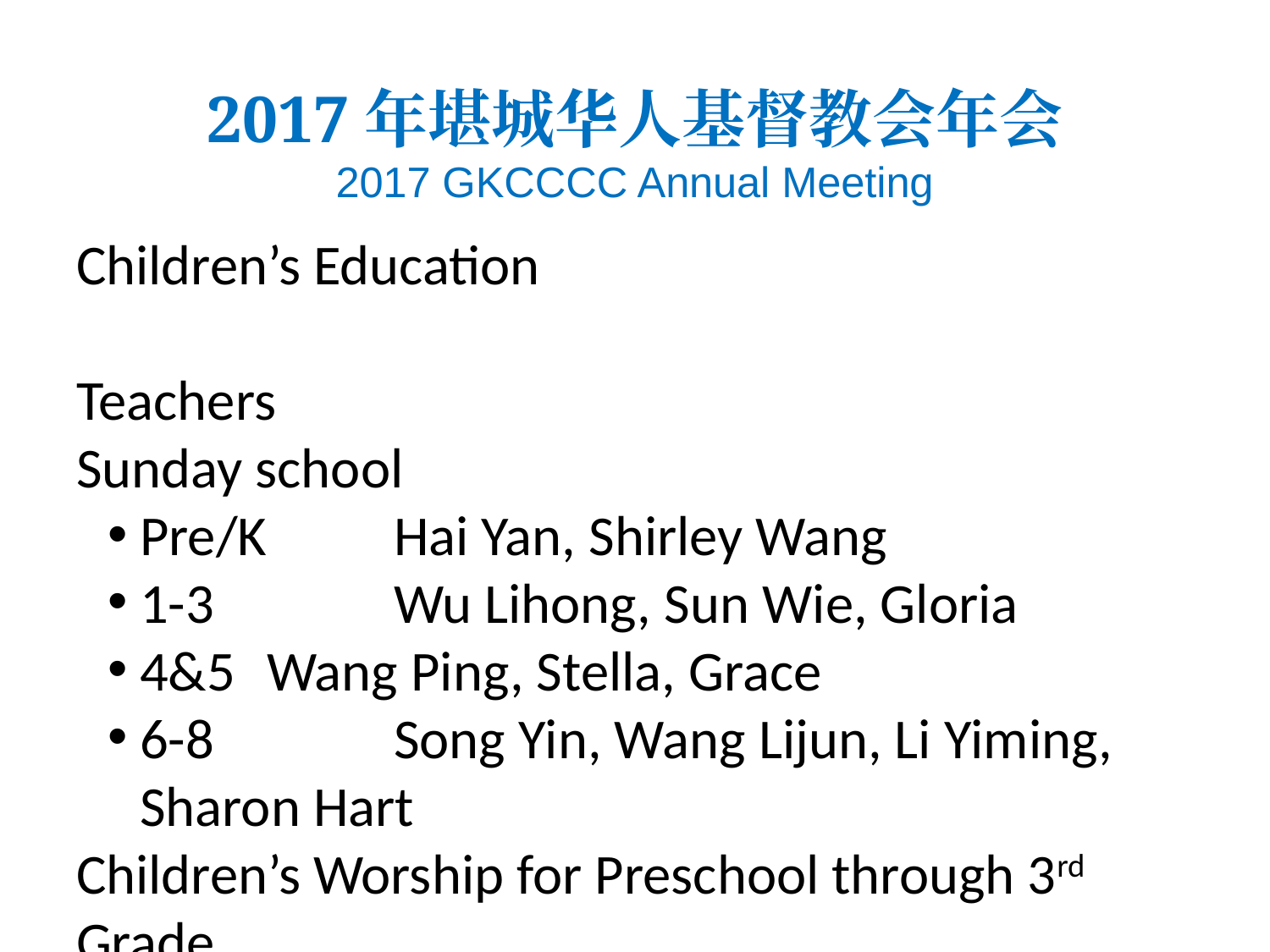

# 2017年堪城华人基督教会年会 2017 GKCCCC Annual Meeting
Children’s Education

Teachers
Sunday school
Pre/K 	Hai Yan, Shirley Wang
1-3		Wu Lihong, Sun Wie, Gloria
4&5	Wang Ping, Stella, Grace
6-8		Song Yin, Wang Lijun, Li Yiming, Sharon Hart
Children’s Worship for Preschool through 3rd Grade
Xiong Li, Gloria Li, Geng Xin